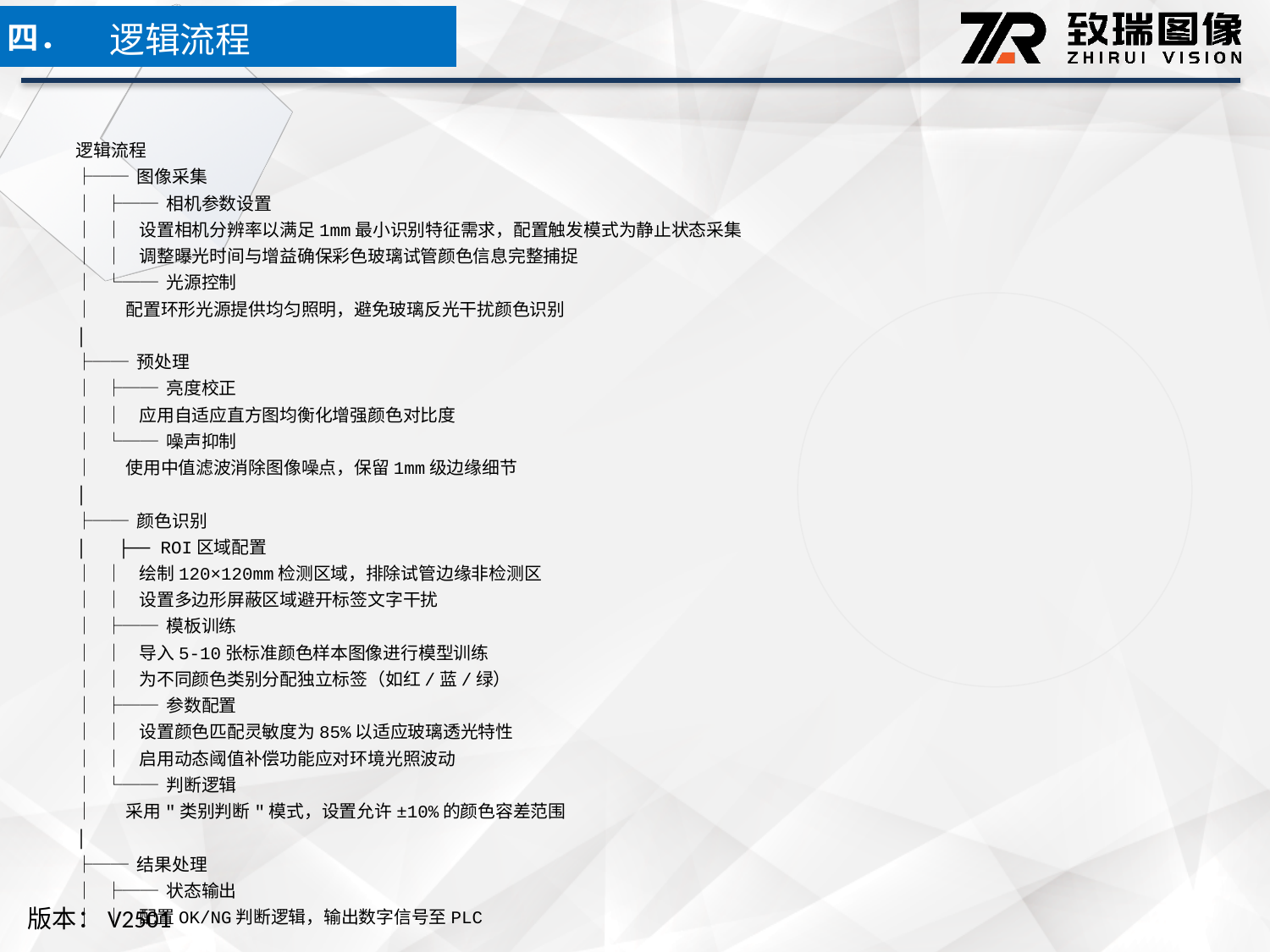

逻辑流程
四．

逻辑流程
├── 图像采集
│   ├── 相机参数设置
│   │   设置相机分辨率以满足1mm最小识别特征需求，配置触发模式为静止状态采集
│   │   调整曝光时间与增益确保彩色玻璃试管颜色信息完整捕捉
│   └── 光源控制
│       配置环形光源提供均匀照明，避免玻璃反光干扰颜色识别
│
├── 预处理
│   ├── 亮度校正
│   │   应用自适应直方图均衡化增强颜色对比度
│   └── 噪声抑制
│       使用中值滤波消除图像噪点，保留1mm级边缘细节
│
├── 颜色识别
│   ├── ROI区域配置
│   │   绘制120×120mm检测区域，排除试管边缘非检测区
│   │   设置多边形屏蔽区域避开标签文字干扰
│   ├── 模板训练
│   │   导入5-10张标准颜色样本图像进行模型训练
│   │   为不同颜色类别分配独立标签（如红/蓝/绿）
│   ├── 参数配置
│   │   设置颜色匹配灵敏度为85%以适应玻璃透光特性
│   │   启用动态阈值补偿功能应对环境光照波动
│   └── 判断逻辑
│       采用"类别判断"模式，设置允许±10%的颜色容差范围
│
├── 结果处理
│   ├── 状态输出
│   │   配置OK/NG判断逻辑，输出数字信号至PLC